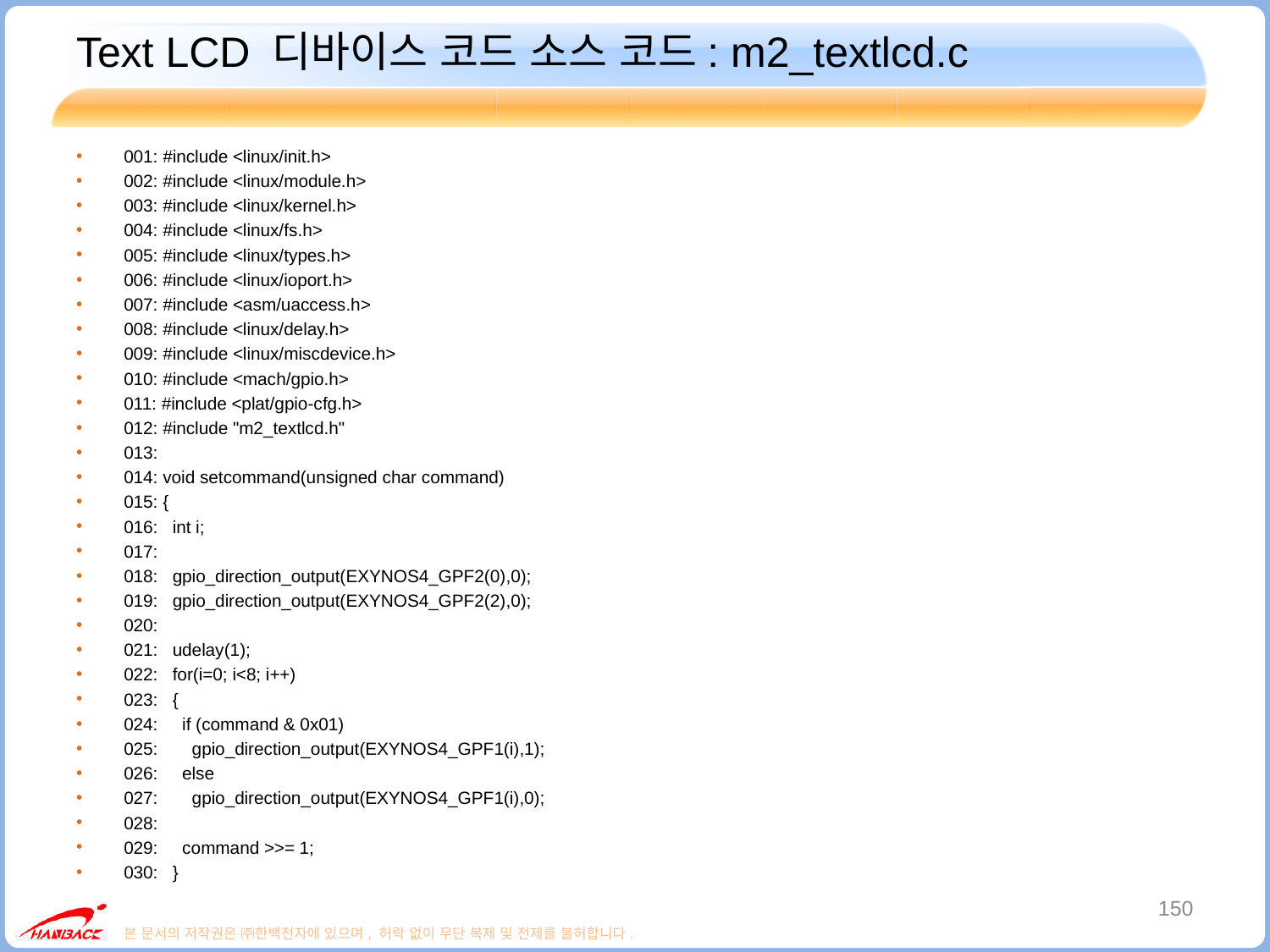

# Text LCD 디바이스 코드 소스 코드: m2_textlcd.c
001: #include <linux/init.h>
002: #include <linux/module.h>
003: #include <linux/kernel.h>
004: #include <linux/fs.h>
005: #include <linux/types.h>
006: #include <linux/ioport.h>
007: #include <asm/uaccess.h>
008: #include <linux/delay.h>
009: #include <linux/miscdevice.h>
010: #include <mach/gpio.h>
011: #include <plat/gpio-cfg.h>
012: #include "m2_textlcd.h"
013:
014: void setcommand(unsigned char command)
015: {
016:   int i;
017:
018:   gpio_direction_output(EXYNOS4_GPF2(0),0);
019:   gpio_direction_output(EXYNOS4_GPF2(2),0);
020:
021:   udelay(1);
022:   for(i=0; i<8; i++)
023:   {
024:     if (command & 0x01)
025:       gpio_direction_output(EXYNOS4_GPF1(i),1);
026:     else
027:       gpio_direction_output(EXYNOS4_GPF1(i),0);
028:
029:     command >>= 1;
030:   }
150